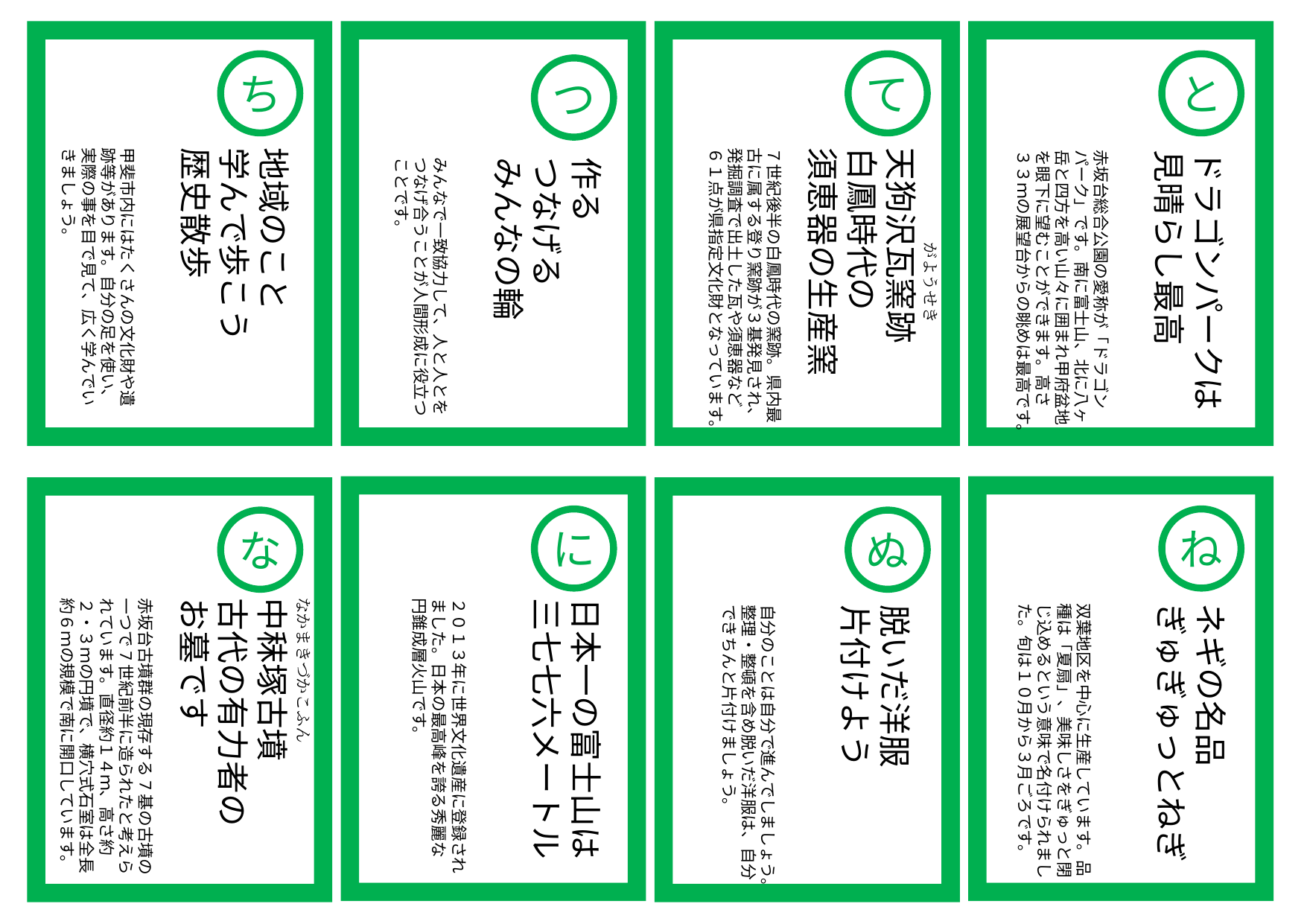

ち
て
と
つ
地域のこと
学んで歩こう
歴史散歩

甲斐市内にはたくさんの文化財や遺跡等があります。自分の足を使い、実際の事を目で見て、広く学んでいきましょう。
天狗沢瓦窯跡
白鳳時代の
須恵器の生産窯

７世紀後半の白鳳時代の窯跡。県内最
古に属する登り窯跡が３基発見され、
発掘調査で出土した瓦や須恵器など
６１点が県指定文化財となっています。
ドラゴンパークは
見晴らし最高

赤坂台総合公園の愛称が「ドラゴン
パーク」です。南に富士山、北に八ヶ
岳と四方を高い山々に囲まれ甲府盆地
を眼下に望むことができます。高さ
３３ｍの展望台からの眺めは最高です。
　 　　　　がようせき
作る
つなげる
みんなの輪

みんなで一致協力して、人と人とを
つなげ合うことが人間形成に役立つ
ことです。

に
ね
な
ぬ
　 なかまきづかこふん
中秣塚古墳
古代の有力者の
お墓です

赤坂台古墳群の現存する7基の古墳の一つで7世紀前半に造られたと考えられています。直径約１４ｍ、高さ約２・３ｍの円墳で、横穴式石室は全長約６ｍの規模で南に開口しています。

日本一の富士山は
三七七六メートル

２０１３年に世界文化遺産に登録され
ました。日本の最高峰を誇る秀麗な
円錐成層火山です。

ネギの名品
ぎゅぎゅっとねぎ

双葉地区を中心に生産しています。品
種は「夏扇」、美味しさをぎゅっと閉
じ込めるという意味で名付けられまし
た。旬は１０月から３月ごろです。
脱いだ洋服
片付けよう

自分のことは自分で進んでしましょう。整理・整頓を含め脱いだ洋服は、自分
できちんと片付けましょう。